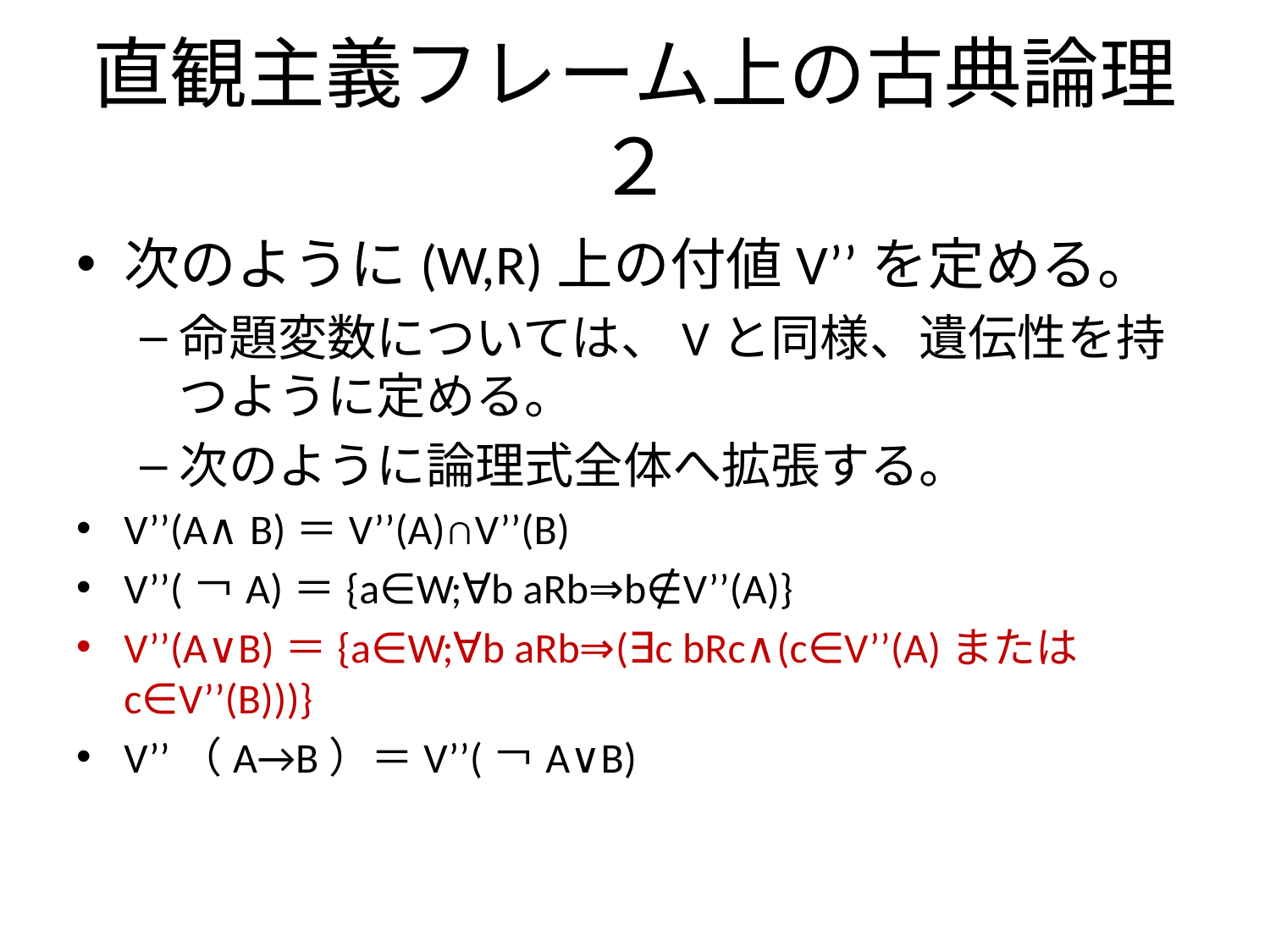

# 直観主義フレーム上の古典論理２
次のように(W,R)上の付値V’’を定める。
命題変数については、Vと同様、遺伝性を持つように定める。
次のように論理式全体へ拡張する。
V’’(A∧B)＝V’’(A)∩V’’(B)
V’’(￢A)＝{a∈W;∀b aRb⇒b∉V’’(A)}
V’’(A∨B)＝{a∈W;∀b aRb⇒(∃c bRc∧(c∈V’’(A)またはc∈V’’(B)))}
V’’（A→B）＝V’’(￢A∨B)